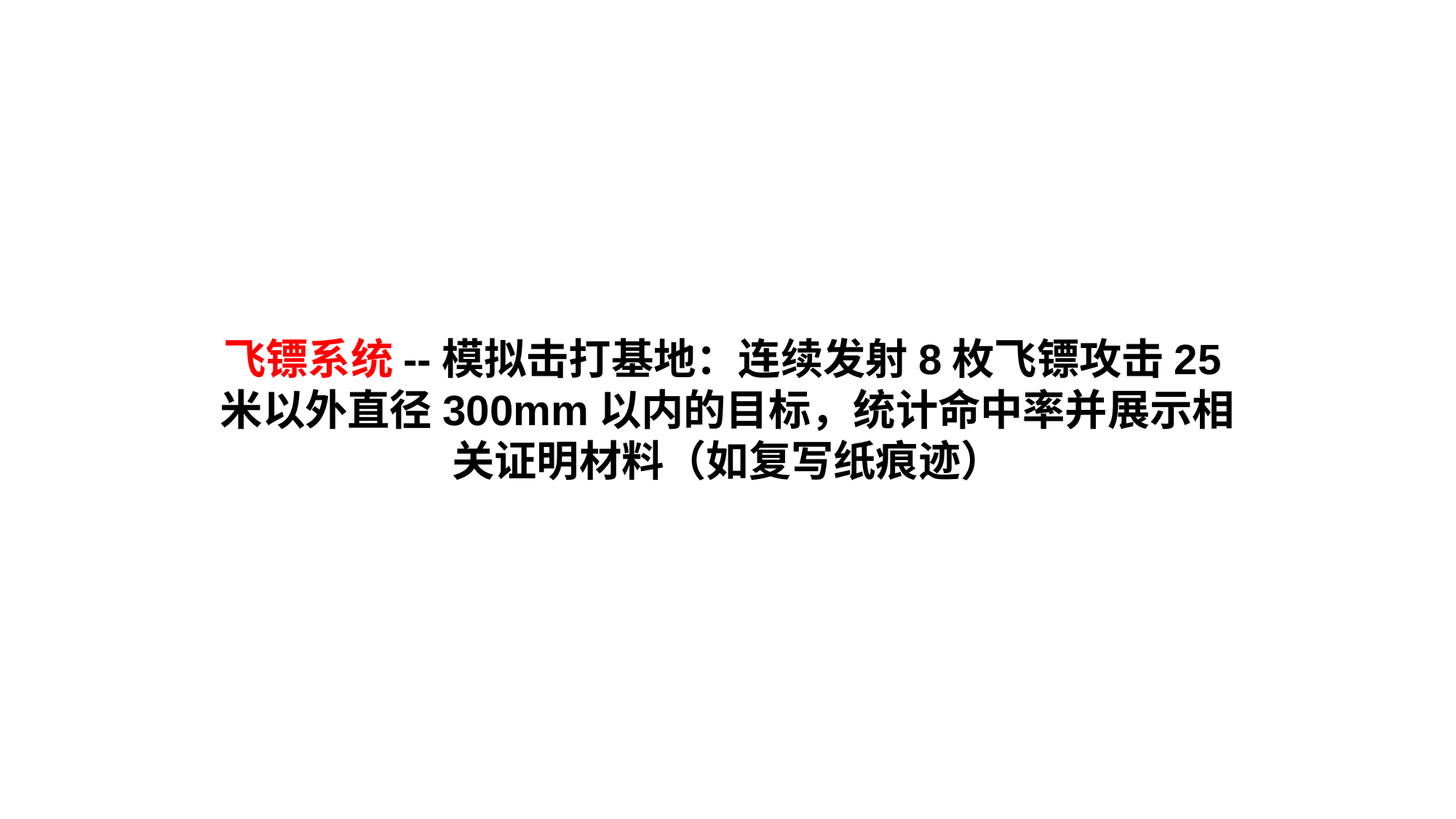

飞镖系统--模拟击打基地：连续发射8枚飞镖攻击25米以外直径300mm以内的目标，统计命中率并展示相关证明材料（如复写纸痕迹）